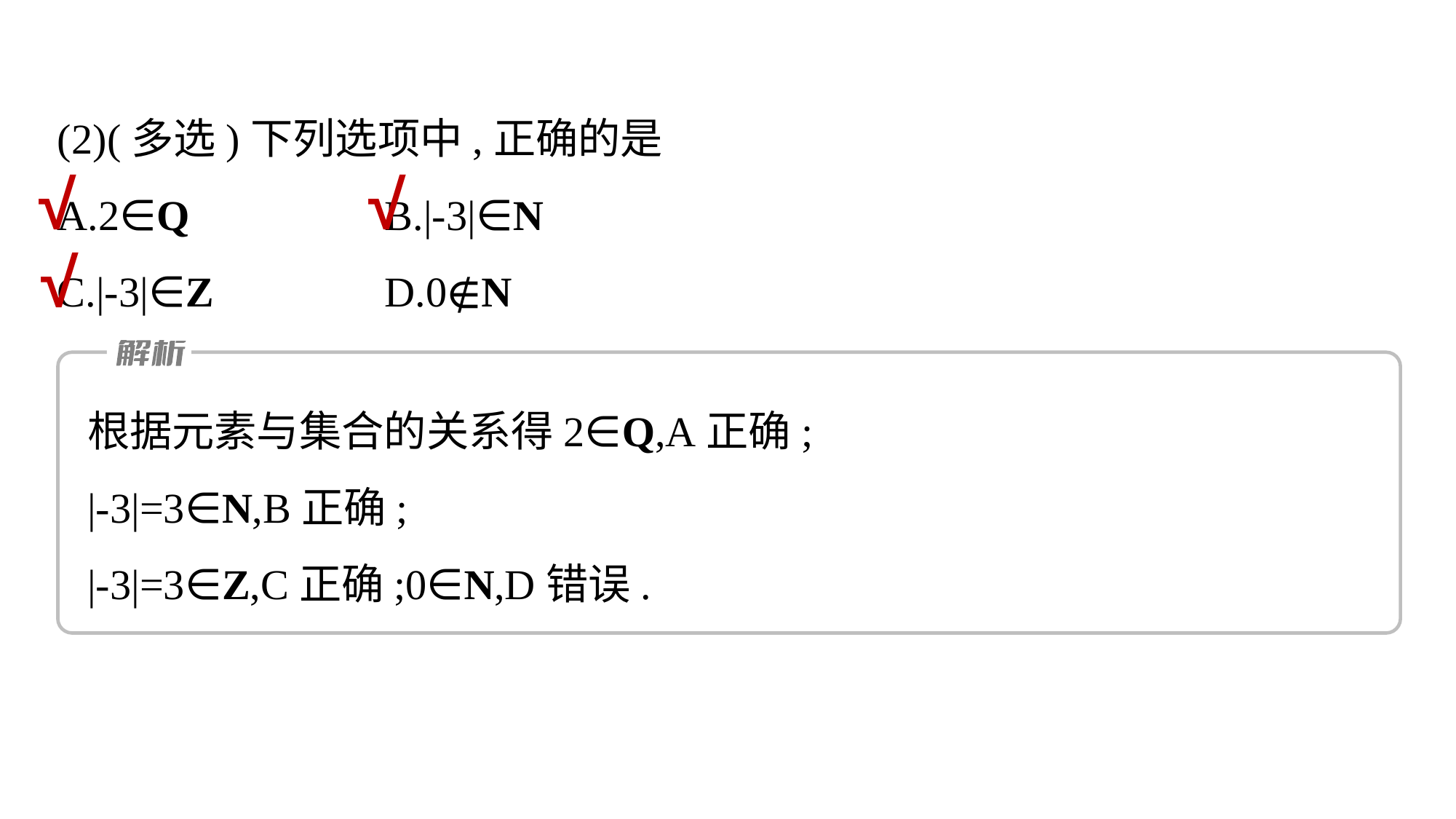

(2)(多选)下列选项中,正确的是
A.2∈Q		B.|-3|∈N
C.|-3|∈Z		D.0∉N
√
√
√

根据元素与集合的关系得2∈Q,A正确;
|-3|=3∈N,B正确;
|-3|=3∈Z,C正确;0∈N,D错误.